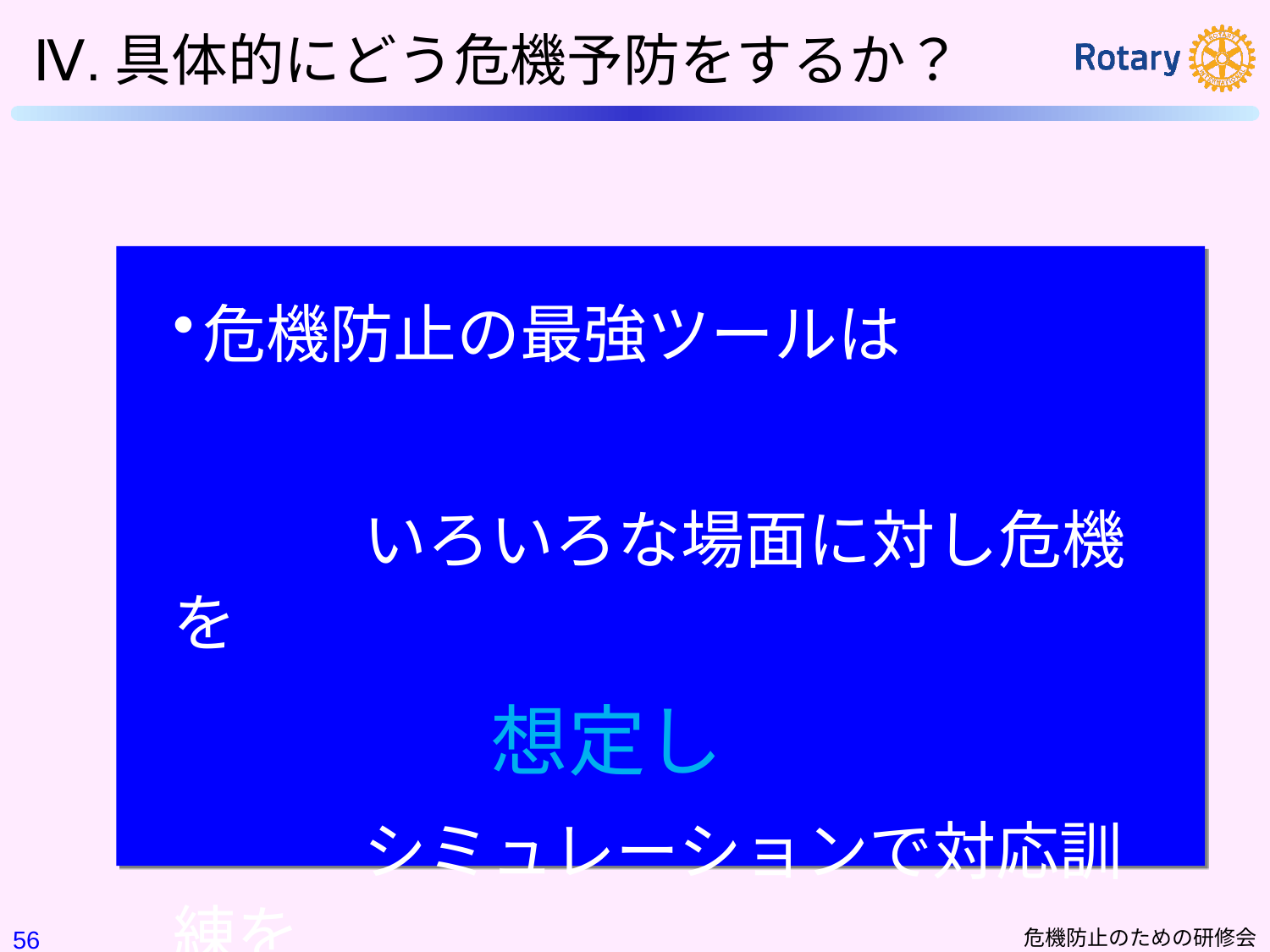

Ⅳ.具体的にどう危機予防をするか？

危機防止の最強ツールは

　　　いろいろな場面に対し危機を
　　　　　想定し
　　　シミュレーションで対応訓練を
56
危機防止のための研修会